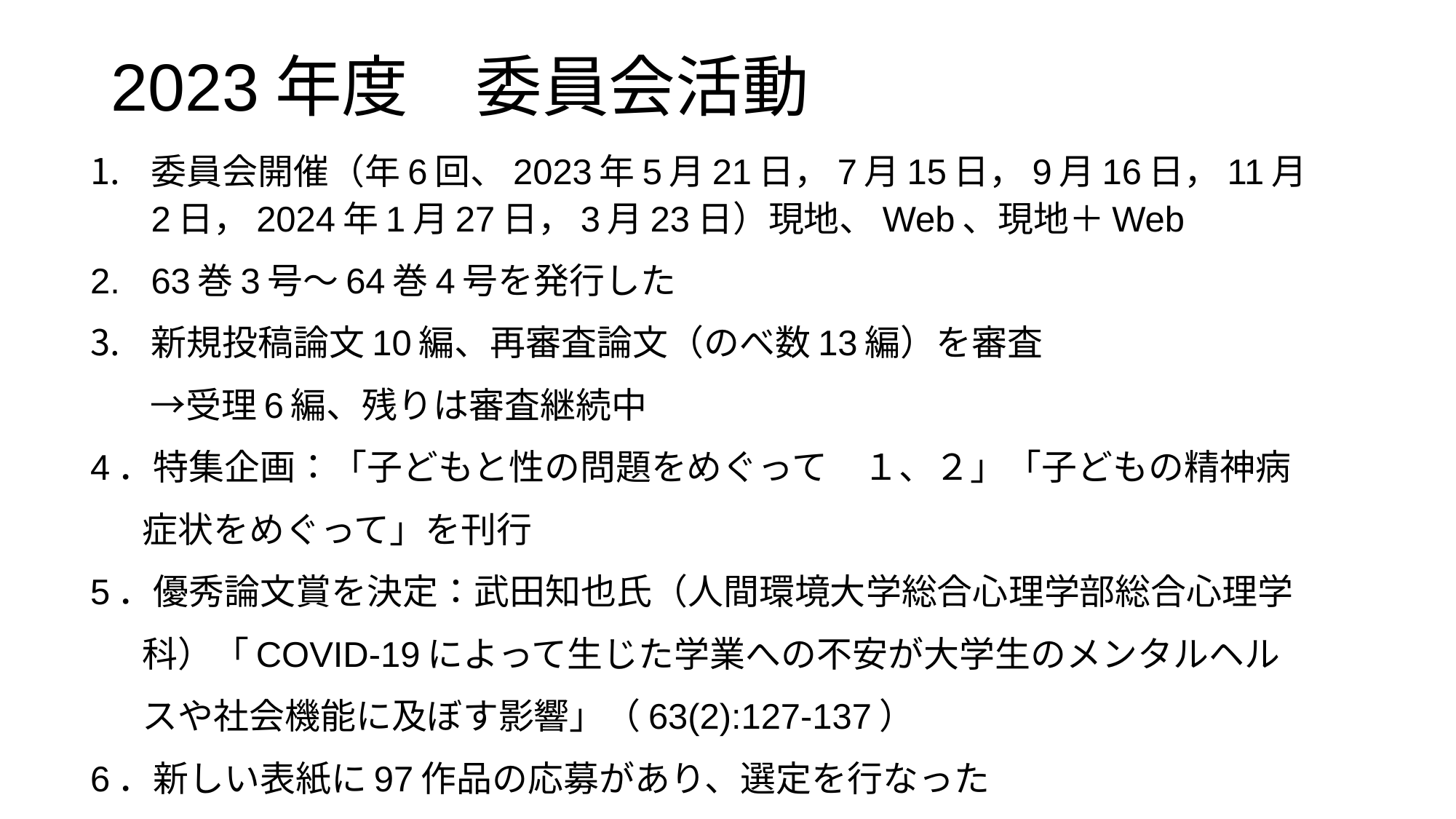

# 2023年度　委員会活動
委員会開催（年6回、2023年5月21日，7月15日，9月16日，11月2日，2024年1月27日，3月23日）現地、Web、現地＋Web
63巻3号〜64巻4号を発行した
新規投稿論文10編、再審査論文（のべ数13編）を審査
　   →受理6編、残りは審査継続中
4．特集企画：「子どもと性の問題をめぐって　１、２」「子どもの精神病
　  症状をめぐって」を刊行
5．優秀論文賞を決定：武田知也氏（人間環境大学総合心理学部総合心理学
　  科）「COVID-19によって生じた学業への不安が大学生のメンタルヘル
　  スや社会機能に及ぼす影響」（63(2):127-137）
6．新しい表紙に97作品の応募があり、選定を行なった